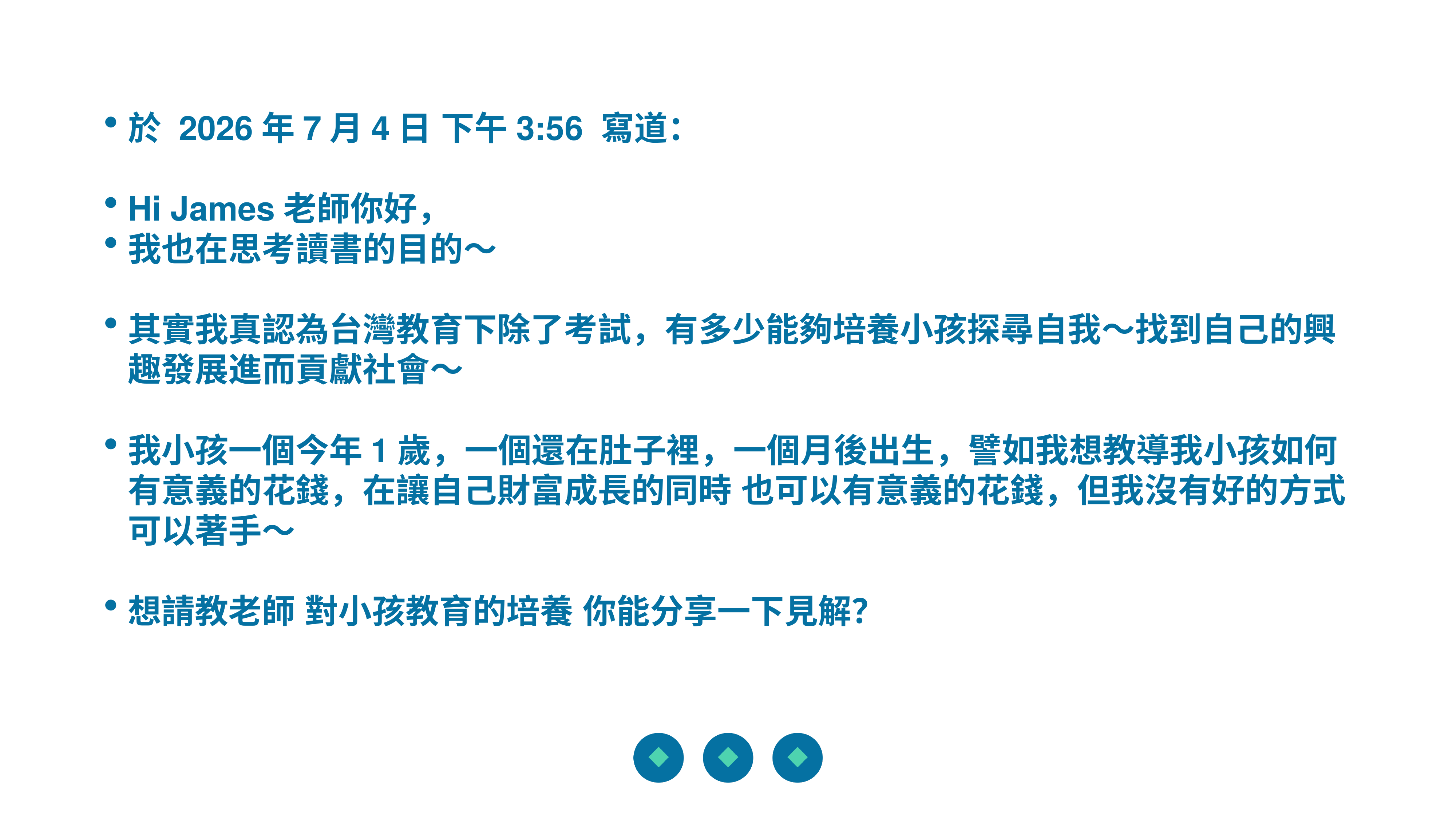

於 2026年7月4日 下午3:56 寫道：

﻿Hi James老師你好，
我也在思考讀書的目的～

其實我真認為台灣教育下除了考試，有多少能夠培養小孩探尋自我～找到自己的興趣發展進而貢獻社會～

我小孩一個今年1歲，一個還在肚子裡，一個月後出生，譬如我想教導我小孩如何有意義的花錢，在讓自己財富成長的同時 也可以有意義的花錢，但我沒有好的方式可以著手～

想請教老師 對小孩教育的培養 你能分享一下見解？